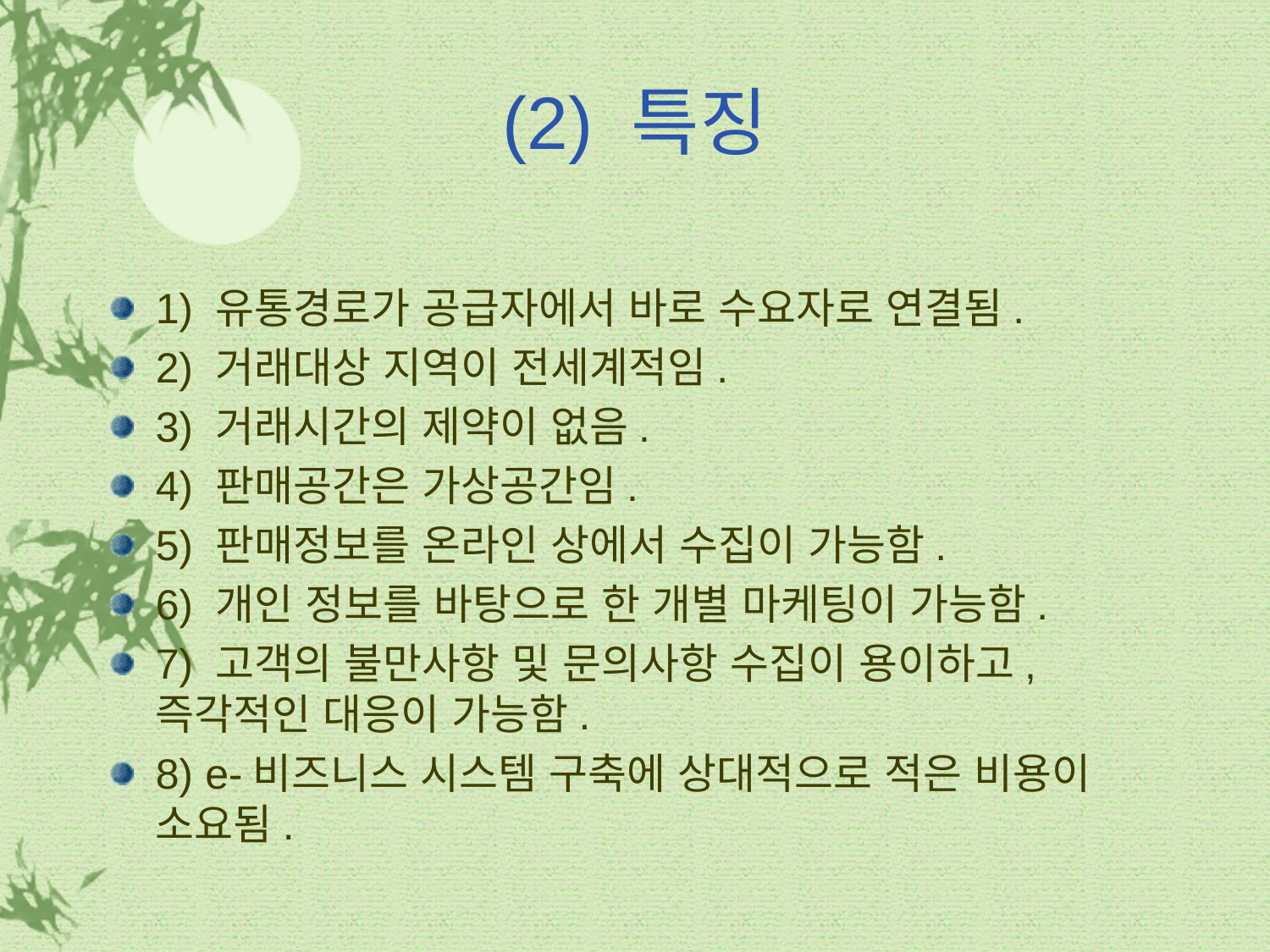

# (2) 특징
1) 유통경로가 공급자에서 바로 수요자로 연결됨.
2) 거래대상 지역이 전세계적임.
3) 거래시간의 제약이 없음.
4) 판매공간은 가상공간임.
5) 판매정보를 온라인 상에서 수집이 가능함.
6) 개인 정보를 바탕으로 한 개별 마케팅이 가능함.
7) 고객의 불만사항 및 문의사항 수집이 용이하고, 즉각적인 대응이 가능함.
8) e-비즈니스 시스템 구축에 상대적으로 적은 비용이 소요됨.